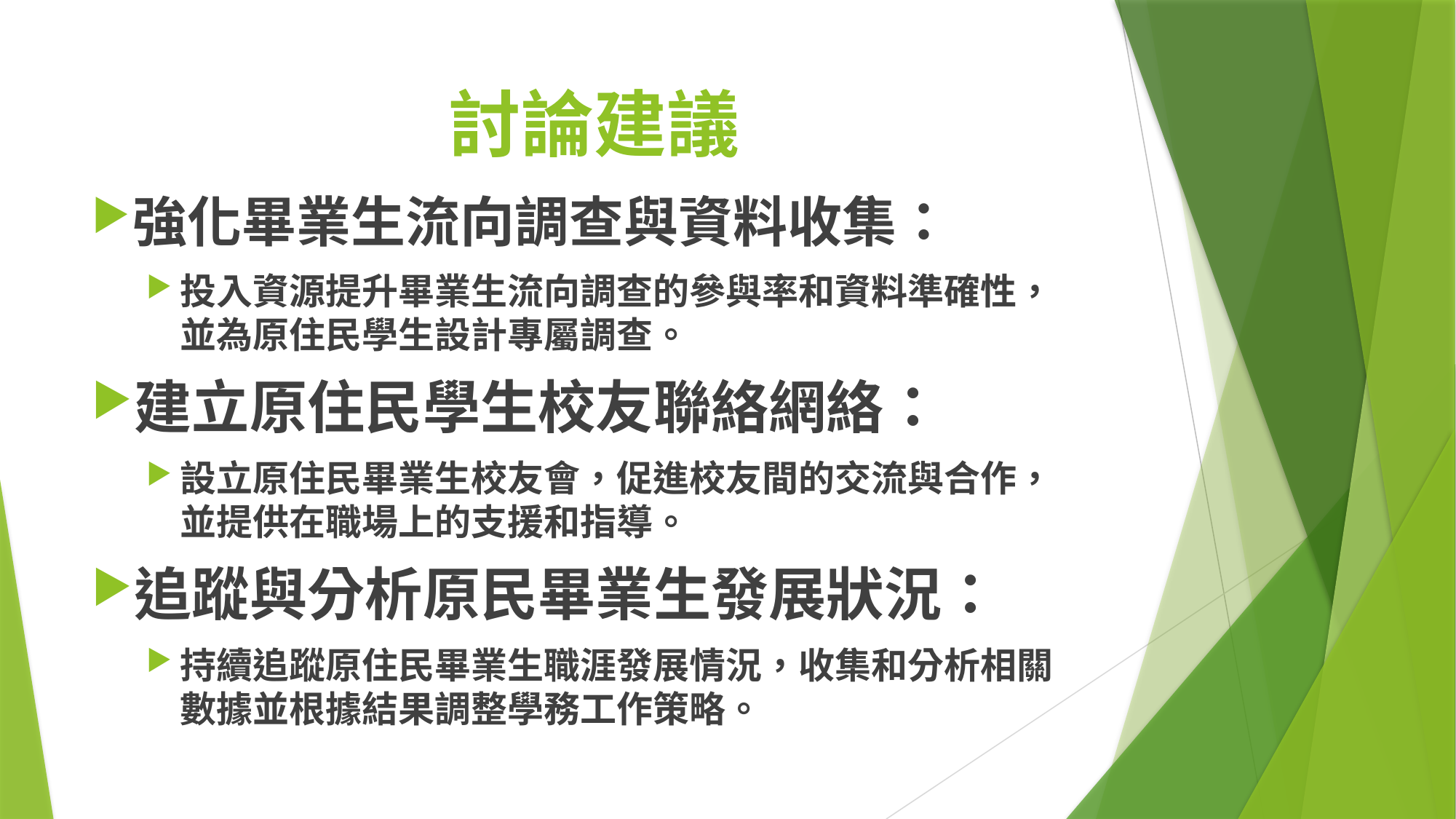

# 討論建議
強化畢業生流向調查與資料收集：
投入資源提升畢業生流向調查的參與率和資料準確性，並為原住民學生設計專屬調查。
建立原住民學生校友聯絡網絡：
設立原住民畢業生校友會，促進校友間的交流與合作，並提供在職場上的支援和指導。
追蹤與分析原民畢業生發展狀況：
持續追蹤原住民畢業生職涯發展情況，收集和分析相關數據並根據結果調整學務工作策略。